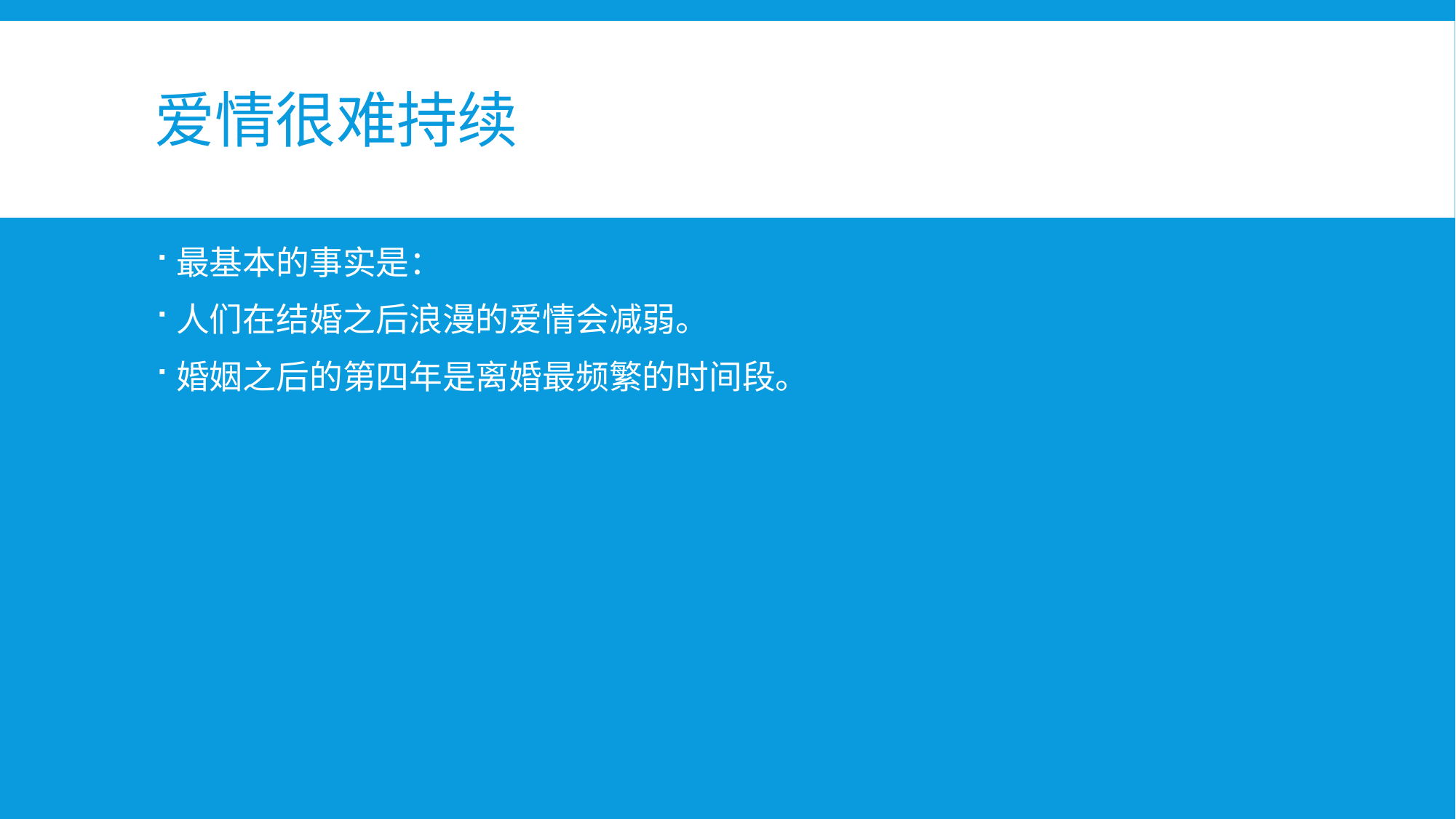

# 爱情很难持续
最基本的事实是：
人们在结婚之后浪漫的爱情会减弱。
婚姻之后的第四年是离婚最频繁的时间段。